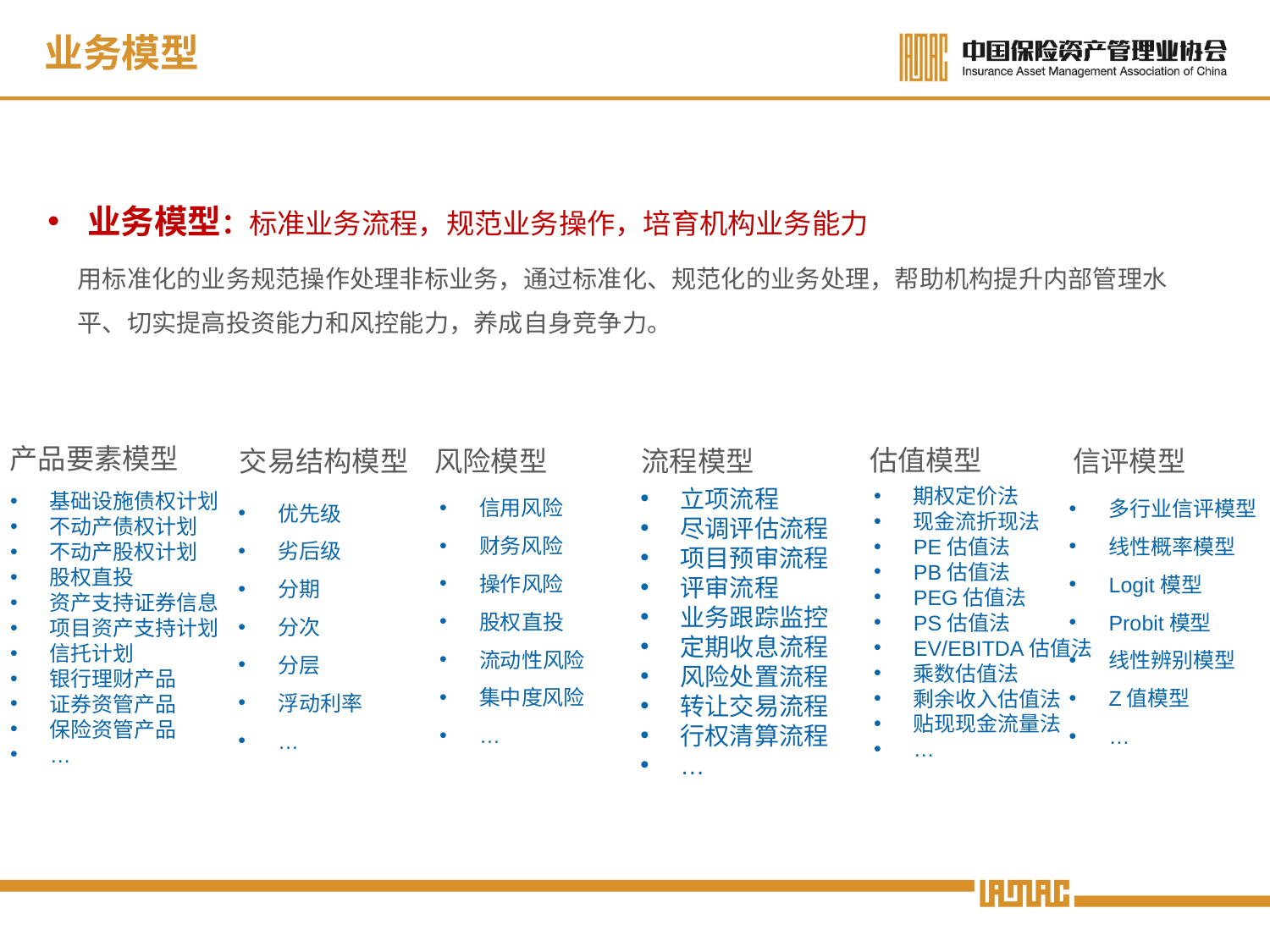

# 业务模型
业务模型：标准业务流程，规范业务操作，培育机构业务能力
用标准化的业务规范操作处理非标业务，通过标准化、规范化的业务处理，帮助机构提升内部管理水平、切实提高投资能力和风控能力，养成自身竞争力。
产品要素模型
基础设施债权计划
不动产债权计划
不动产股权计划
股权直投
资产支持证券信息
项目资产支持计划
信托计划
银行理财产品
证券资管产品
保险资管产品
…
估值模型
期权定价法
现金流折现法
PE估值法
PB估值法
PEG估值法
PS估值法
EV/EBITDA估值法
乘数估值法
剩余收入估值法
贴现现金流量法
…
流程模型
立项流程
尽调评估流程
项目预审流程
评审流程
业务跟踪监控
定期收息流程
风险处置流程
转让交易流程
行权清算流程
…
交易结构模型
优先级
劣后级
分期
分次
分层
浮动利率
…
信评模型
多行业信评模型
线性概率模型
Logit模型
Probit模型
线性辨别模型
Z值模型
…
风险模型
信用风险
财务风险
操作风险
股权直投
流动性风险
集中度风险
…